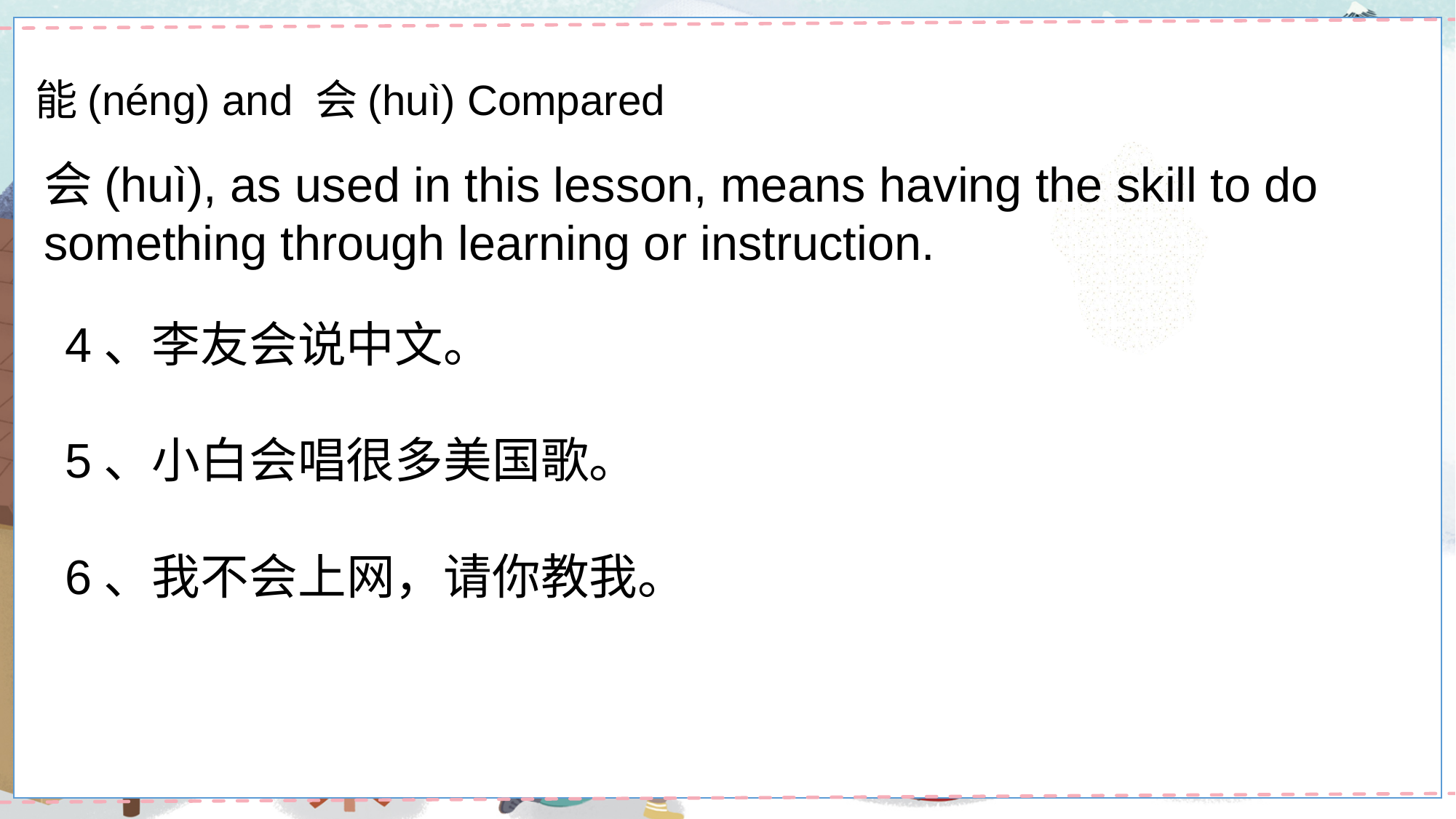

能(néng) and 会(huì) Compared

会(huì), as used in this lesson, means having the skill to do something through learning or instruction.
4、李友会说中文。

5、小白会唱很多美国歌。

6、我不会上网，请你教我。